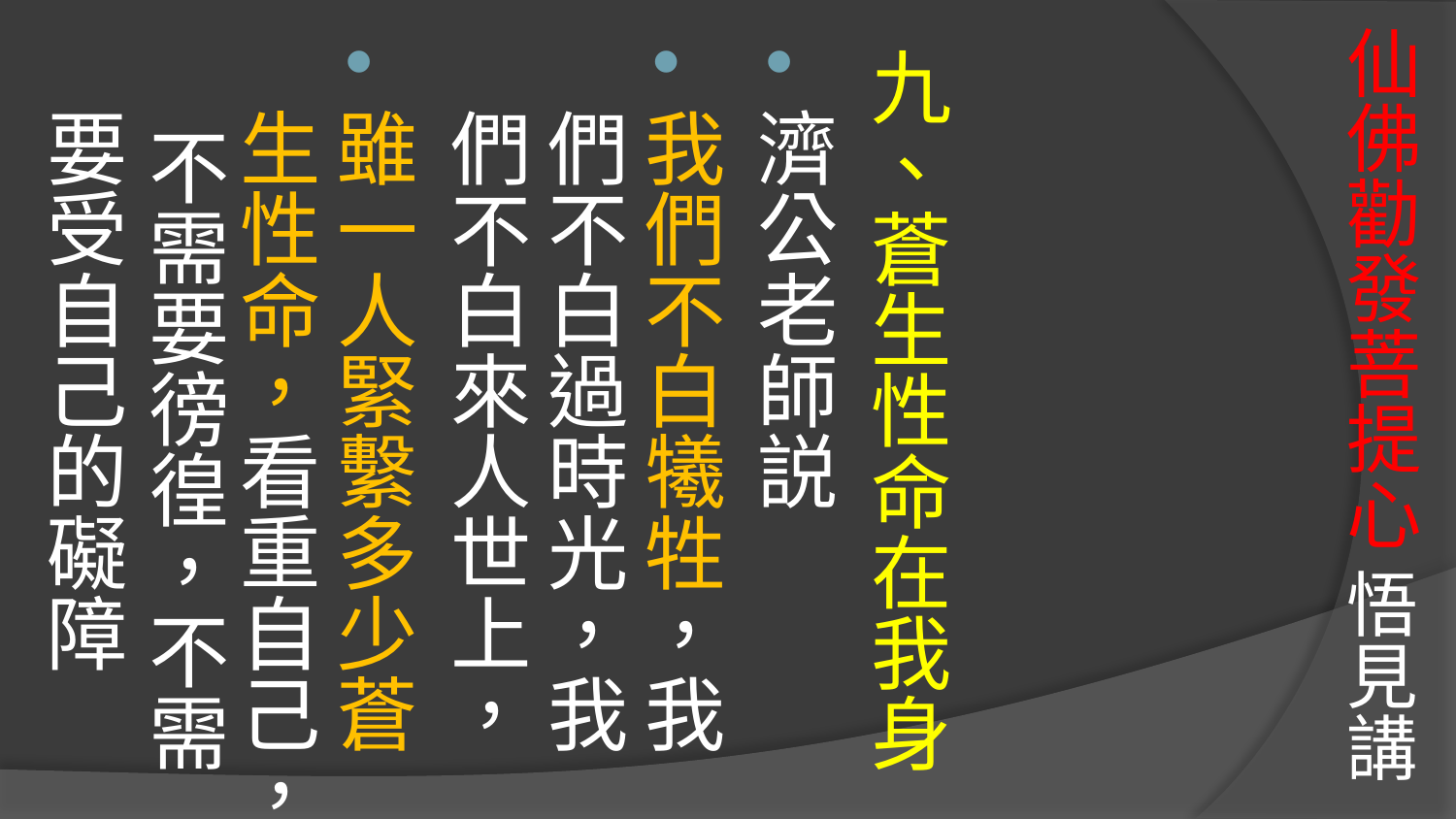

# 仙佛勸發菩提心 悟見講
九、蒼生性命在我身
濟公老師説
我們不白犧牲，我們不白過時光，我們不白來人世上，
雖一人緊繫多少蒼生性命，看重自己， 不需要徬徨，不需要受自己的礙障